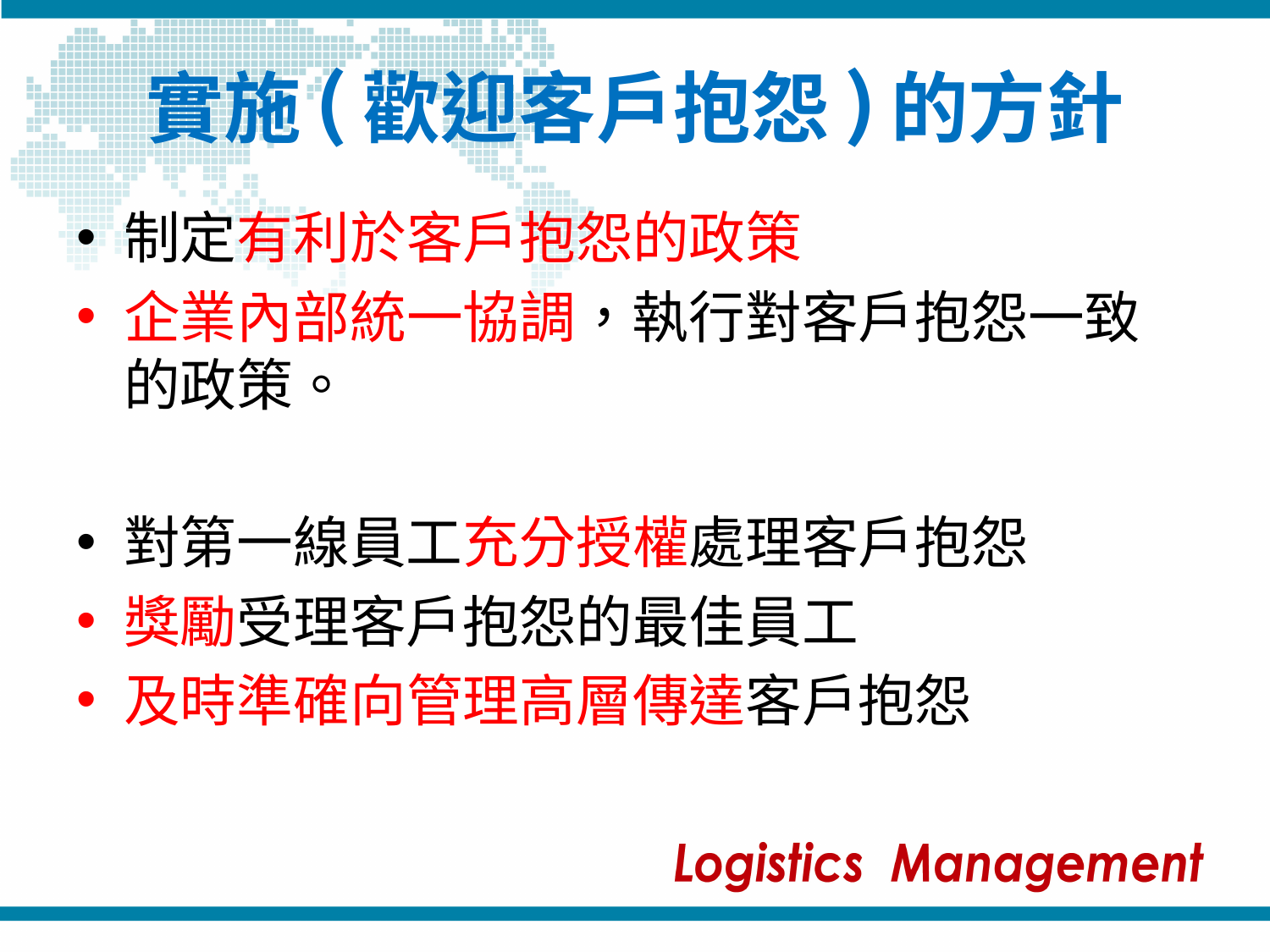

# 實施(歡迎客戶抱怨)的方針
制定有利於客戶抱怨的政策
企業內部統一協調，執行對客戶抱怨一致的政策。

對第一線員工充分授權處理客戶抱怨
獎勵受理客戶抱怨的最佳員工
及時準確向管理高層傳達客戶抱怨